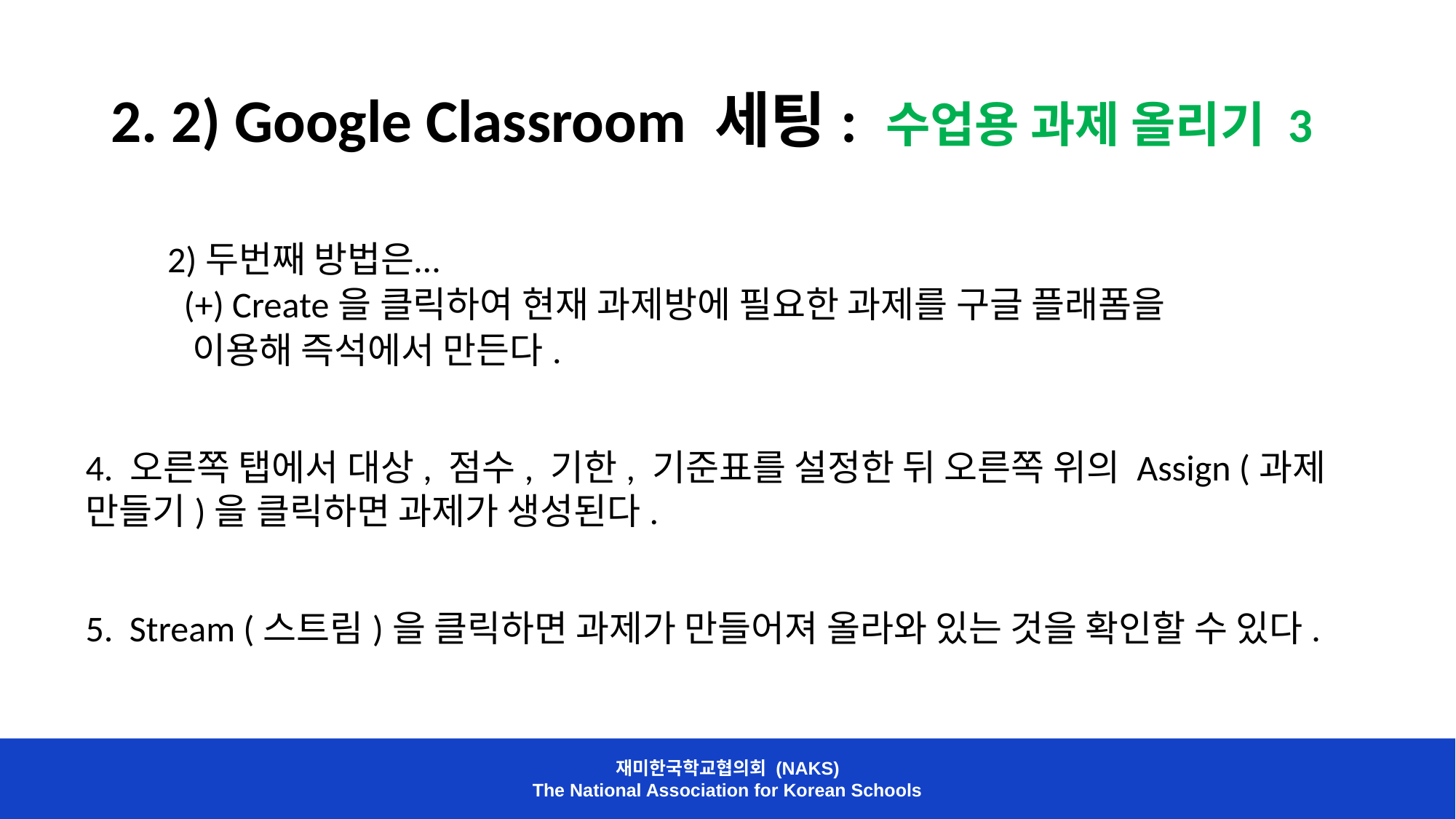

# 2. 2) Google Classroom 세팅: 수업용 과제 올리기 3
          2)두번째 방법은…
            (+) Create을 클릭하여 현재 과제방에 필요한 과제를 구글 플래폼을
            이용해 즉석에서 만든다.

4. 오른쪽 탭에서 대상, 점수, 기한, 기준표를 설정한 뒤 오른쪽 위의 Assign (과제 만들기)을 클릭하면 과제가 생성된다.

5.  Stream (스트림)을 클릭하면 과제가 만들어져 올라와 있는 것을 확인할 수 있다.
재미한국학교협의회 (NAKS)
The National Association for Korean Schools